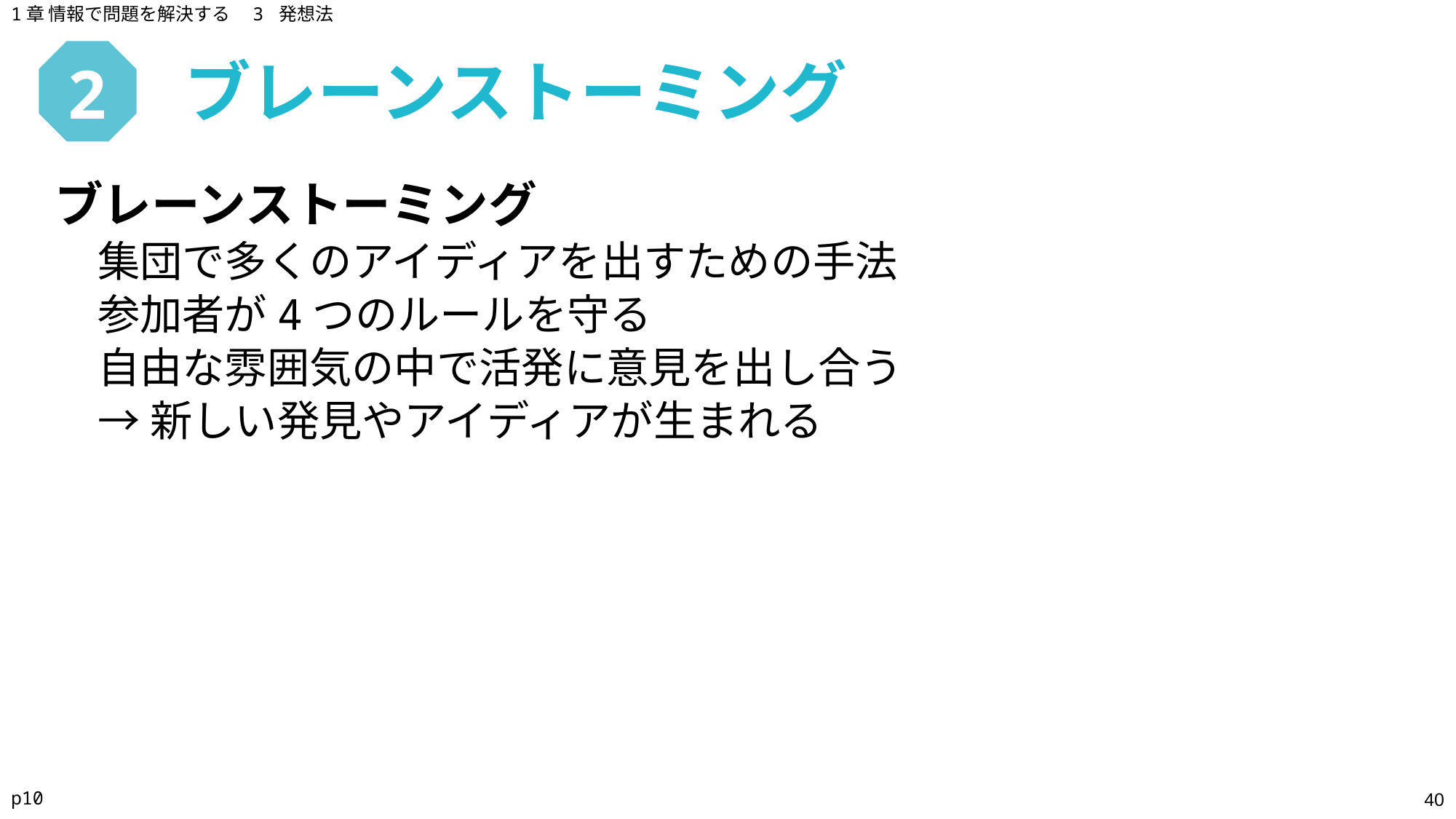

1章 情報で問題を解決する　3 発想法

ブレーンストーミング
# 2
ブレーンストーミング
集団で多くのアイディアを出すための手法
参加者が4つのルールを守る
自由な雰囲気の中で活発に意見を出し合う
→新しい発見やアイディアが生まれる

p10
40